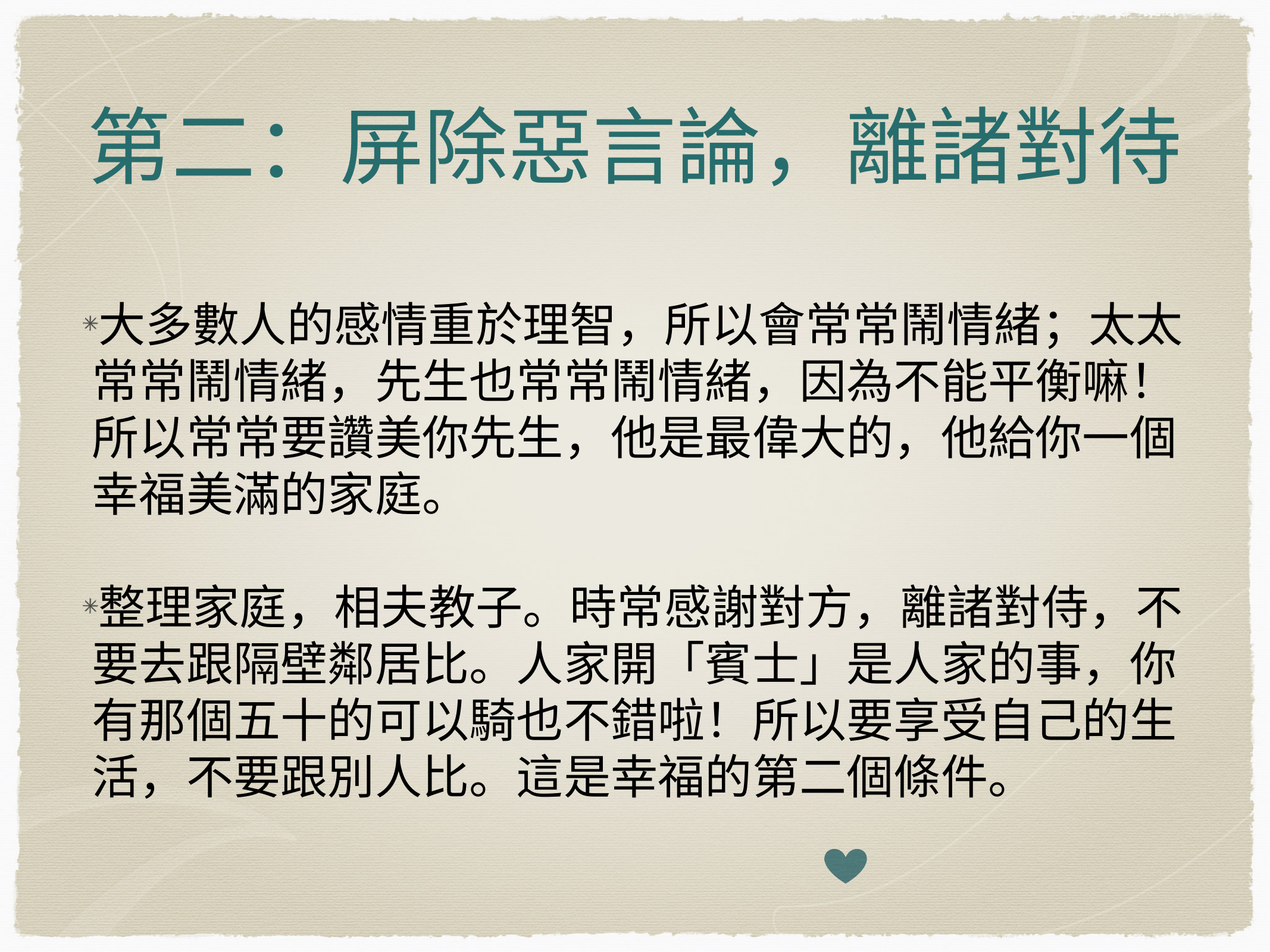

第二：屏除惡言論，離諸對待
大多數人的感情重於理智，所以會常常鬧情緒；太太常常鬧情緒，先生也常常鬧情緒，因為不能平衡嘛！所以常常要讚美你先生，他是最偉大的，他給你一個幸福美滿的家庭。

整理家庭，相夫教子。時常感謝對方，離諸對侍，不要去跟隔壁鄰居比。人家開「賓士」是人家的事，你有那個五十的可以騎也不錯啦！所以要享受自己的生活，不要跟別人比。這是幸福的第二個條件。